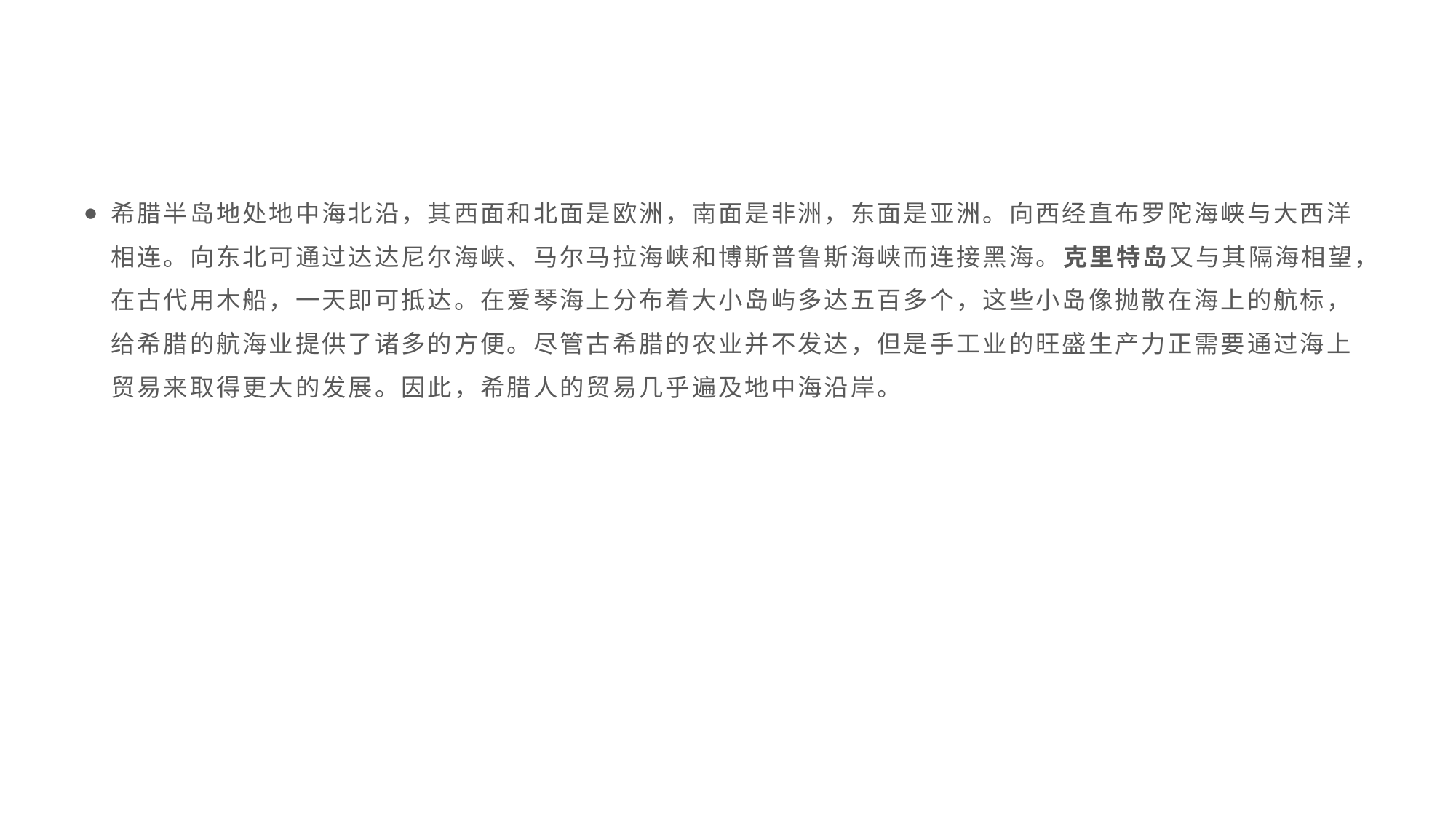

#
希腊半岛地处地中海北沿，其西面和北面是欧洲，南面是非洲，东面是亚洲。向西经直布罗陀海峡与大西洋相连。向东北可通过达达尼尔海峡、马尔马拉海峡和博斯普鲁斯海峡而连接黑海。克里特岛又与其隔海相望，在古代用木船，一天即可抵达。在爱琴海上分布着大小岛屿多达五百多个，这些小岛像抛散在海上的航标，给希腊的航海业提供了诸多的方便。尽管古希腊的农业并不发达，但是手工业的旺盛生产力正需要通过海上贸易来取得更大的发展。因此，希腊人的贸易几乎遍及地中海沿岸。